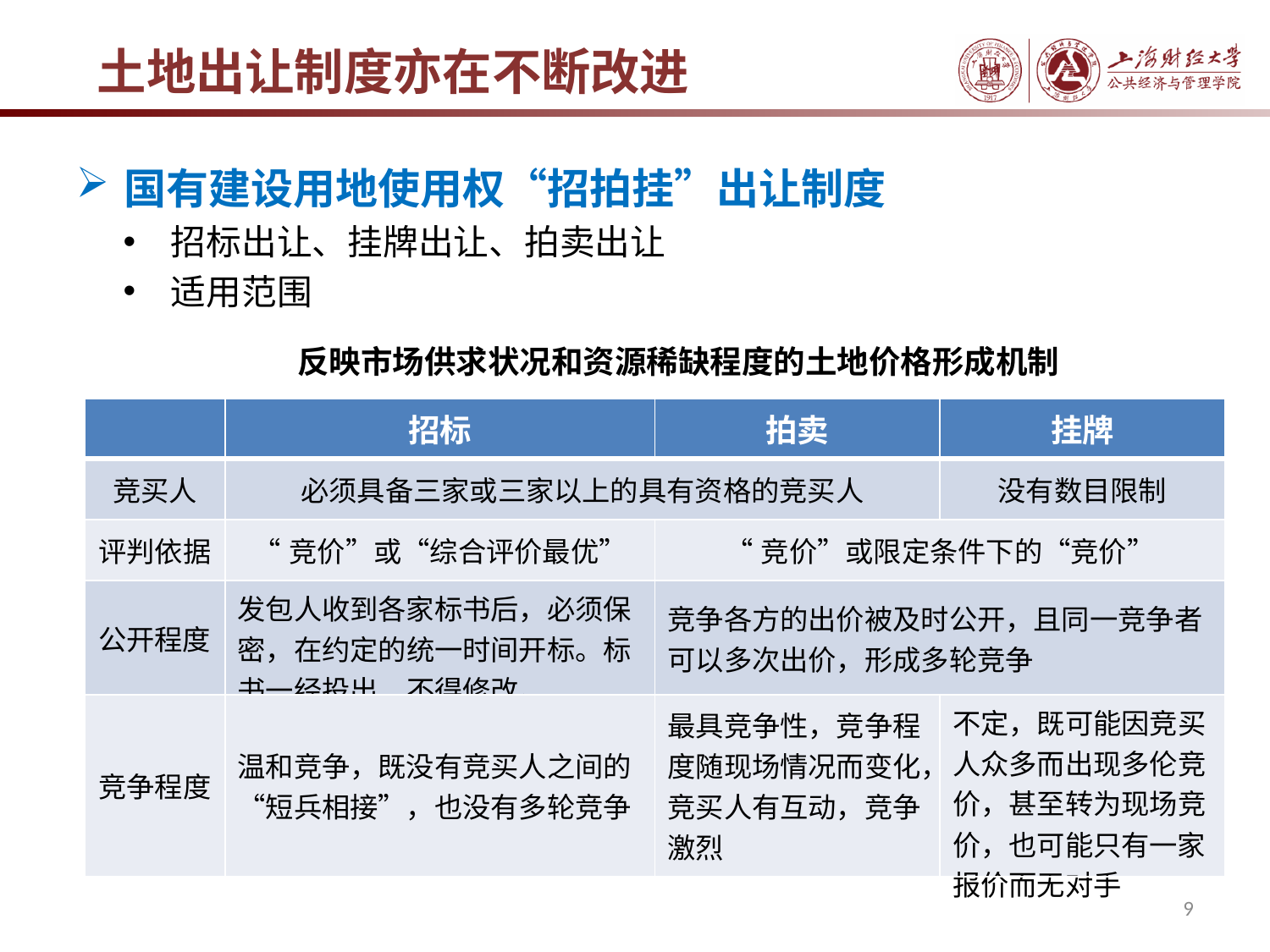

土地出让制度亦在不断改进
国有建设用地使用权“招拍挂”出让制度
招标出让、挂牌出让、拍卖出让
适用范围
反映市场供求状况和资源稀缺程度的土地价格形成机制
|  | 招标 | 拍卖 | 挂牌 |
| --- | --- | --- | --- |
| 竞买人 | 必须具备三家或三家以上的具有资格的竞买人 |  | 没有数目限制 |
| 评判依据 | “竞价”或“综合评价最优” | “竞价”或限定条件下的“竞价” |  |
| 公开程度 | 发包人收到各家标书后，必须保密，在约定的统一时间开标。标书一经投出，不得修改。 | 竞争各方的出价被及时公开，且同一竞争者可以多次出价，形成多轮竞争 |  |
| 竞争程度 | 温和竞争，既没有竞买人之间的“短兵相接”，也没有多轮竞争 | 最具竞争性，竞争程度随现场情况而变化，竞买人有互动，竞争激烈 | 不定，既可能因竞买人众多而出现多伦竞价，甚至转为现场竞价，也可能只有一家报价而无对手 |
促使住宅业成为新的经济增长点
9